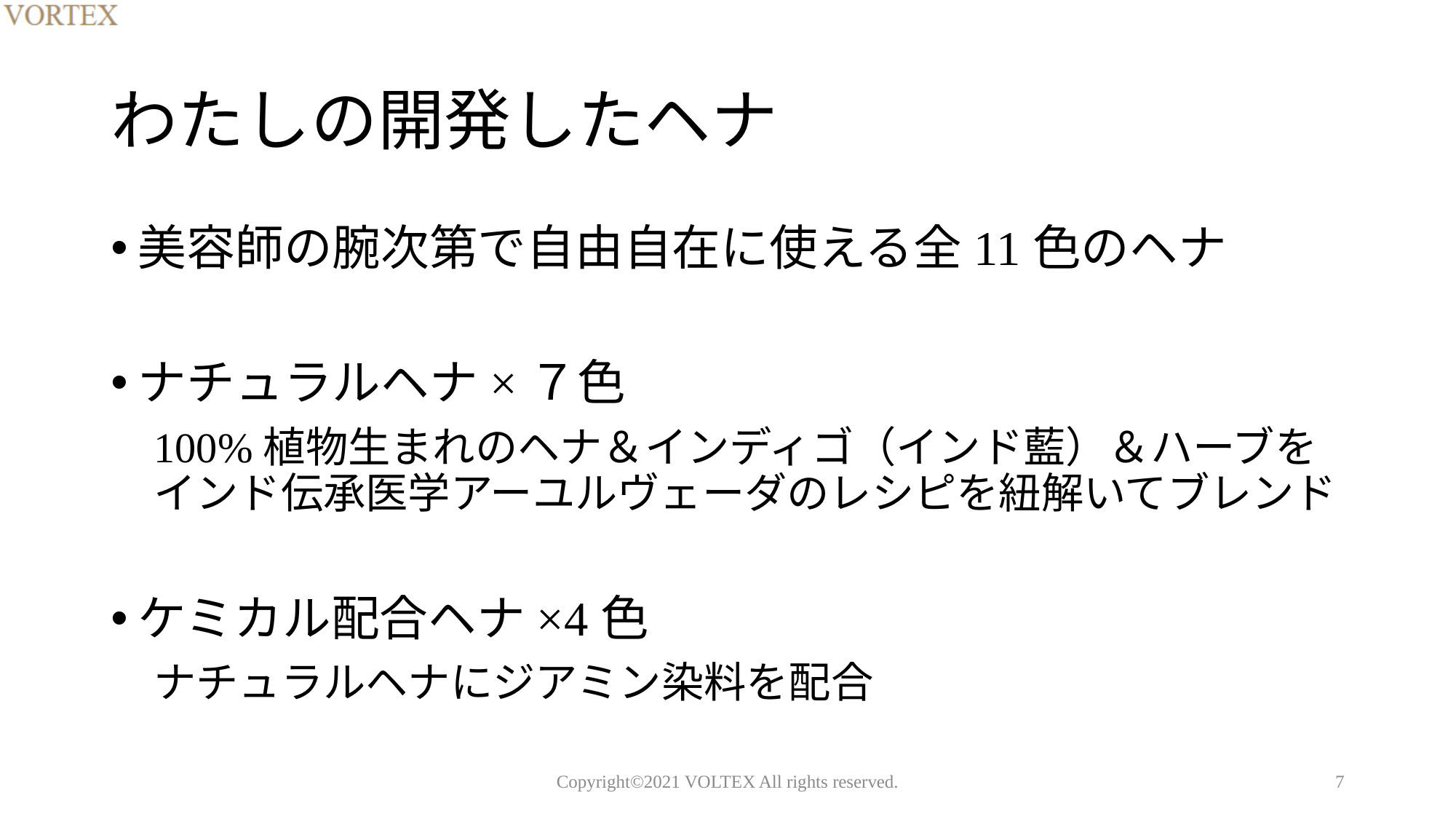

# わたしの開発したヘナ
美容師の腕次第で自由自在に使える全11色のヘナ

ナチュラルヘナ×７色
100%植物生まれのヘナ＆インディゴ（インド藍）＆ハーブをインド伝承医学アーユルヴェーダのレシピを紐解いてブレンド

ケミカル配合ヘナ×4色
ナチュラルヘナにジアミン染料を配合
Copyright©2021 VOLTEX All rights reserved.
7